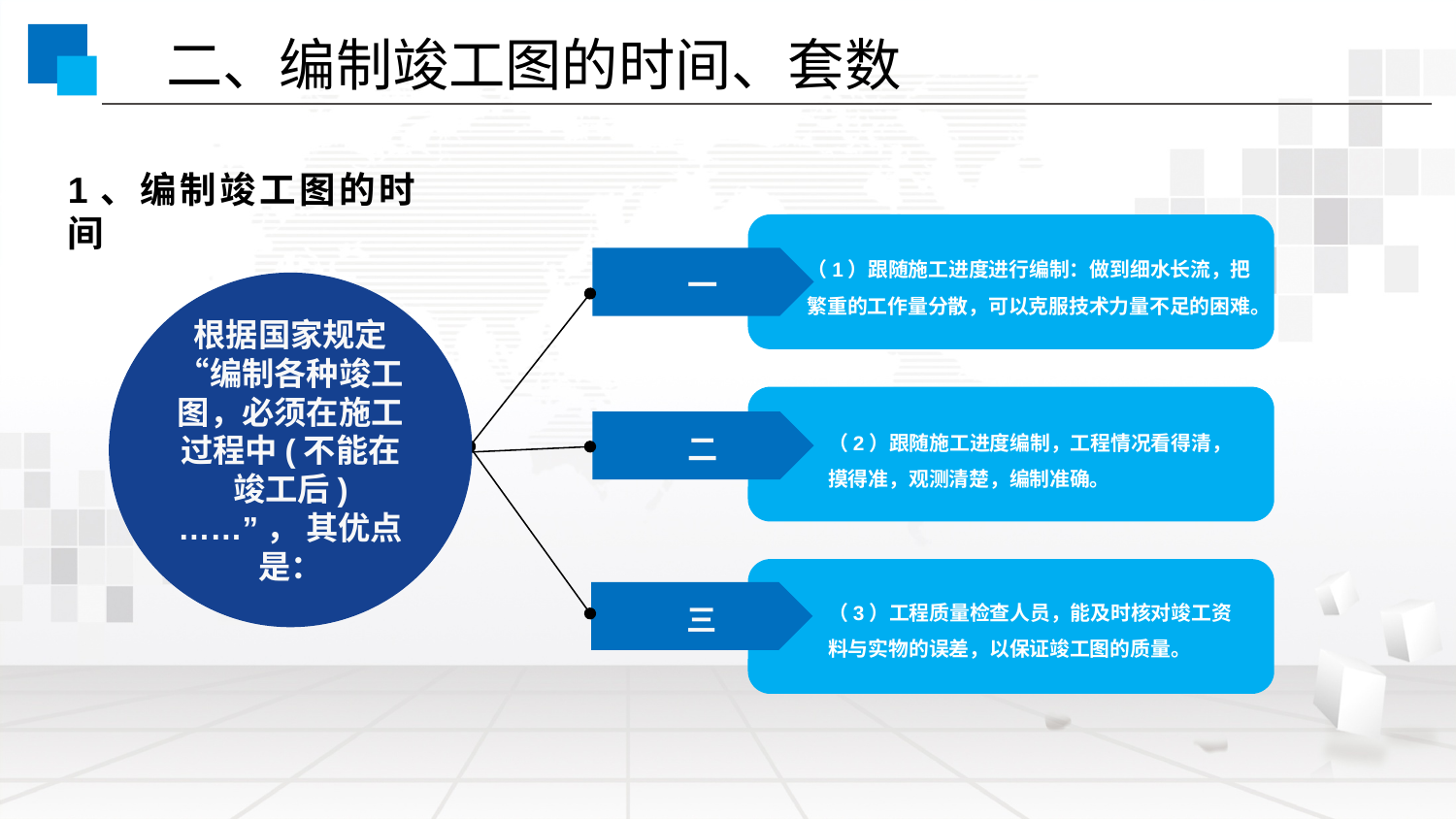

二、编制竣工图的时间、套数
1、编制竣工图的时间

（1）跟随施工进度进行编制：做到细水长流，把繁重的工作量分散，可以克服技术力量不足的困难。
 一
根据国家规定“编制各种竣工图，必须在施工过程中(不能在竣工后)……”， 其优点是：

（2）跟随施工进度编制，工程情况看得清，摸得准，观测清楚，编制准确。
 二

（3）工程质量检查人员，能及时核对竣工资料与实物的误差，以保证竣工图的质量。
 三